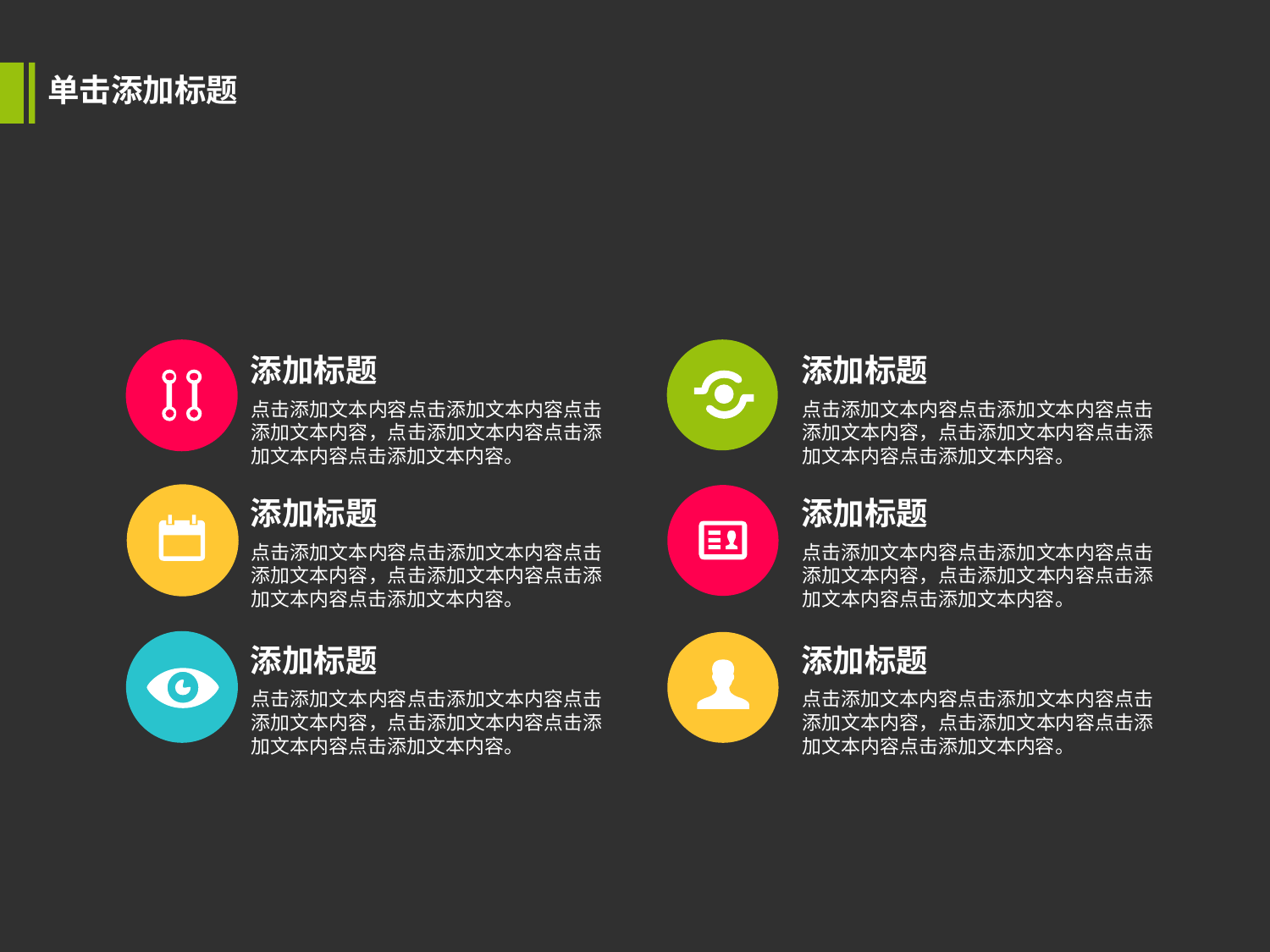

单击添加标题

添加标题
添加标题

点击添加文本内容点击添加文本内容点击添加文本内容，点击添加文本内容点击添加文本内容点击添加文本内容。
点击添加文本内容点击添加文本内容点击添加文本内容，点击添加文本内容点击添加文本内容点击添加文本内容。
添加标题
添加标题

点击添加文本内容点击添加文本内容点击添加文本内容，点击添加文本内容点击添加文本内容点击添加文本内容。
点击添加文本内容点击添加文本内容点击添加文本内容，点击添加文本内容点击添加文本内容点击添加文本内容。
添加标题
添加标题

点击添加文本内容点击添加文本内容点击添加文本内容，点击添加文本内容点击添加文本内容点击添加文本内容。
点击添加文本内容点击添加文本内容点击添加文本内容，点击添加文本内容点击添加文本内容点击添加文本内容。